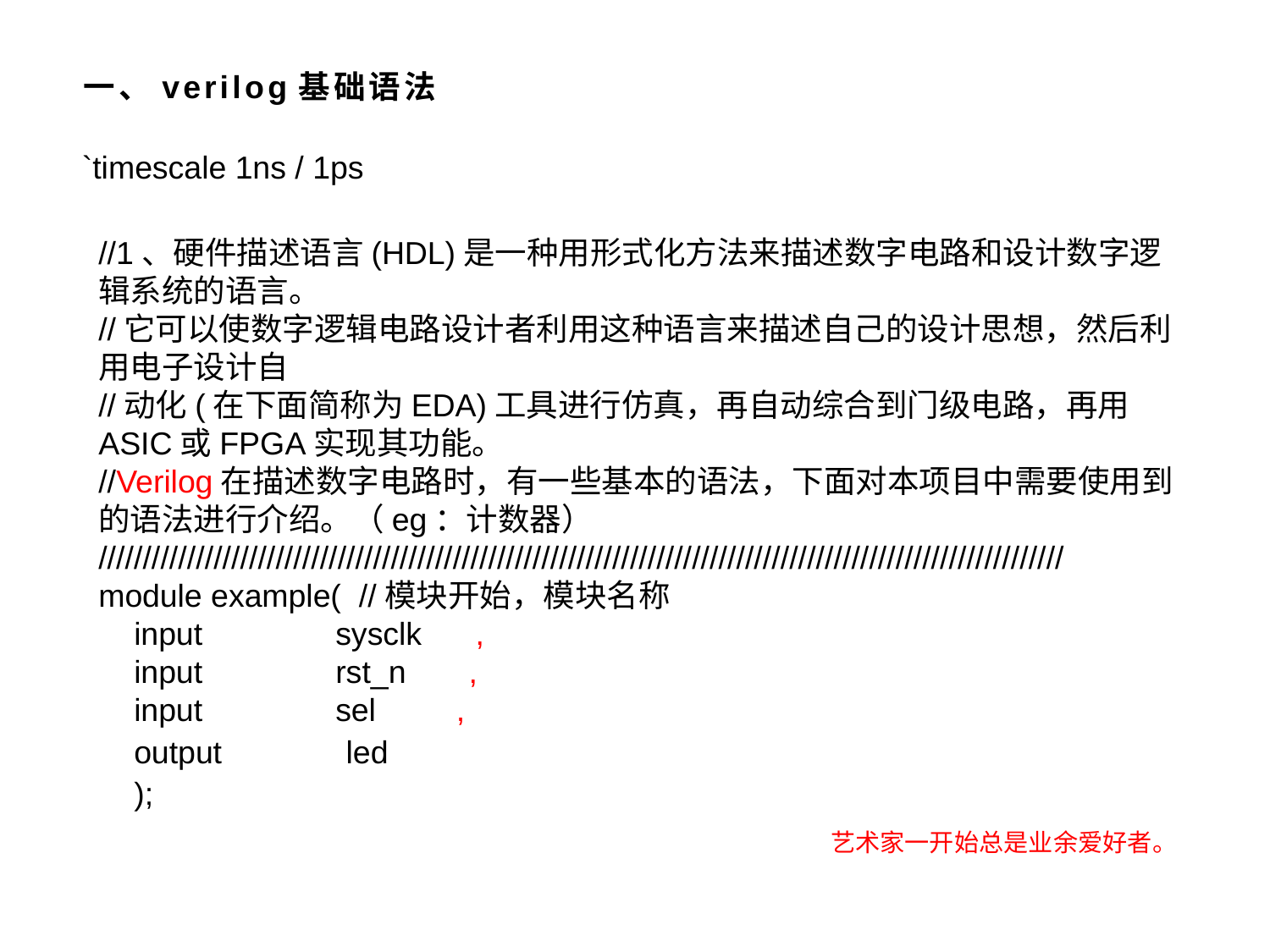

# 一、verilog基础语法
`timescale 1ns / 1ps
//1、硬件描述语言(HDL)是一种用形式化方法来描述数字电路和设计数字逻辑系统的语言。
//它可以使数字逻辑电路设计者利用这种语言来描述自己的设计思想，然后利用电子设计自
//动化(在下面简称为EDA)工具进行仿真，再自动综合到门级电路，再用ASIC或FPGA实现其功能。
//Verilog在描述数字电路时，有一些基本的语法，下面对本项目中需要使用到的语法进行介绍。（eg：计数器）
/////////////////////////////////////////////////////////////////////////////////////////////////////////////
module example(  //模块开始，模块名称
    input               sysclk      ,
    input               rst_n       ,
    input               sel         ,
    output              led
    );
艺术家一开始总是业余爱好者。